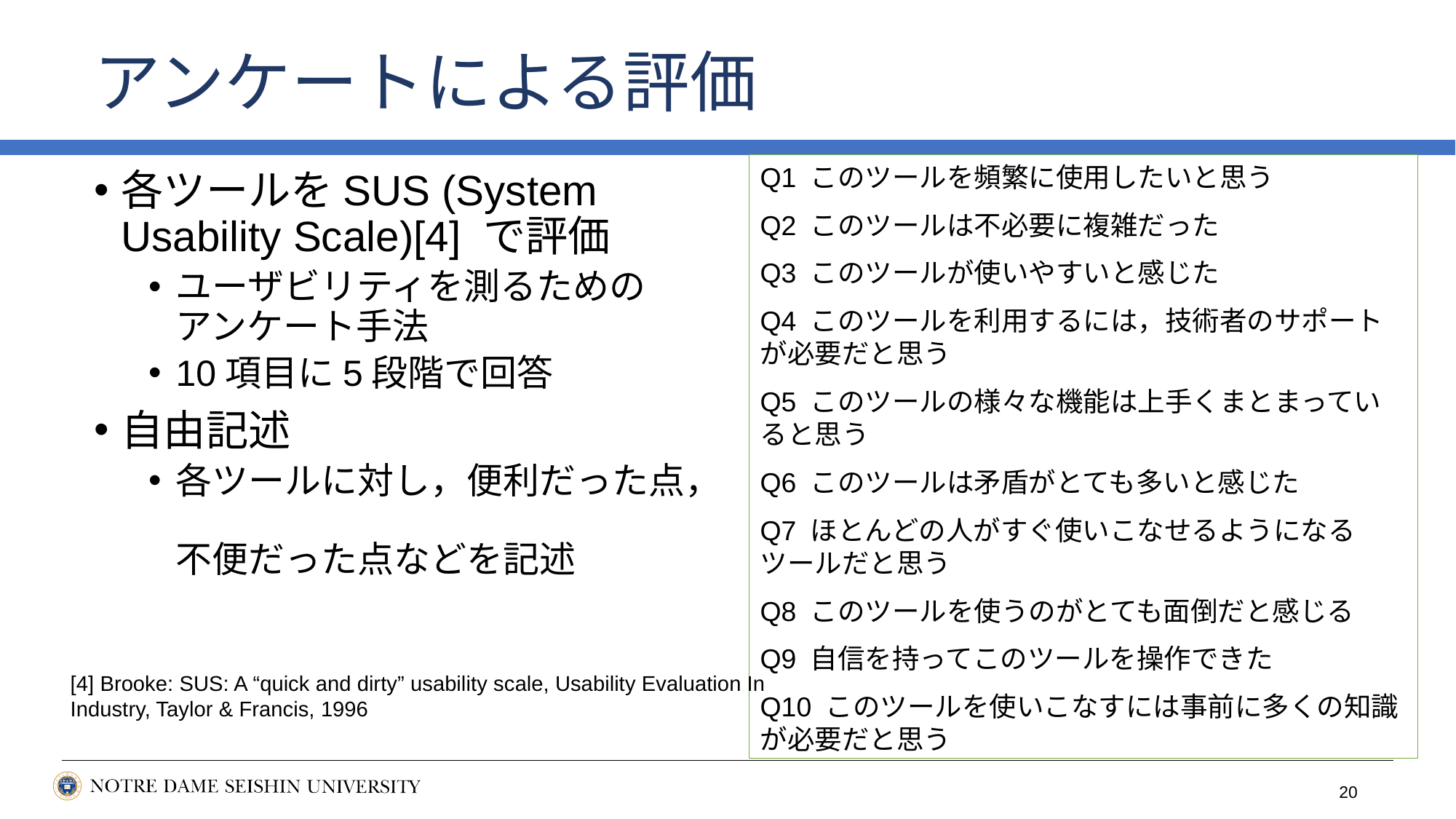

# アンケートによる評価
Q1 このツールを頻繁に使用したいと思う
Q2 このツールは不必要に複雑だった
Q3 このツールが使いやすいと感じた
Q4 このツールを利用するには，技術者のサポートが必要だと思う
Q5 このツールの様々な機能は上手くまとまっていると思う
Q6 このツールは矛盾がとても多いと感じた
Q7 ほとんどの人がすぐ使いこなせるようになるツールだと思う
Q8 このツールを使うのがとても面倒だと感じる
Q9 自信を持ってこのツールを操作できた
Q10 このツールを使いこなすには事前に多くの知識が必要だと思う
各ツールをSUS (System Usability Scale)[4] で評価
ユーザビリティを測るための
アンケート手法
10項目に5段階で回答
自由記述
各ツールに対し，便利だった点，
不便だった点などを記述

[4] Brooke: SUS: A “quick and dirty” usability scale, Usability Evaluation In Industry, Taylor & Francis, 1996